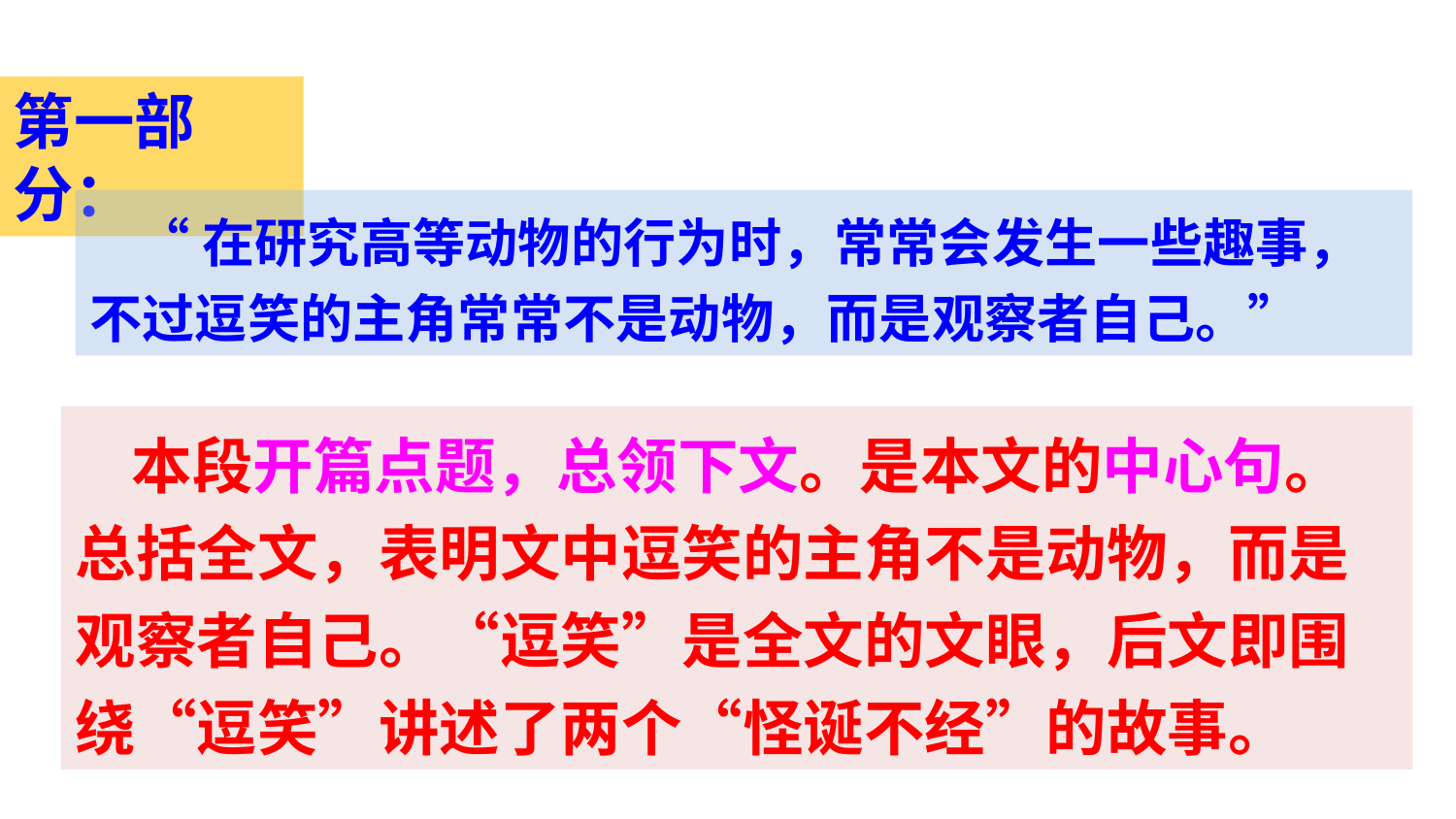

第一部分：
    “在研究高等动物的行为时，常常会发生一些趣事，不过逗笑的主角常常不是动物，而是观察者自己。”
   本段开篇点题，总领下文。是本文的中心句。总括全文，表明文中逗笑的主角不是动物，而是观察者自己。“逗笑”是全文的文眼，后文即围绕“逗笑”讲述了两个“怪诞不经”的故事。